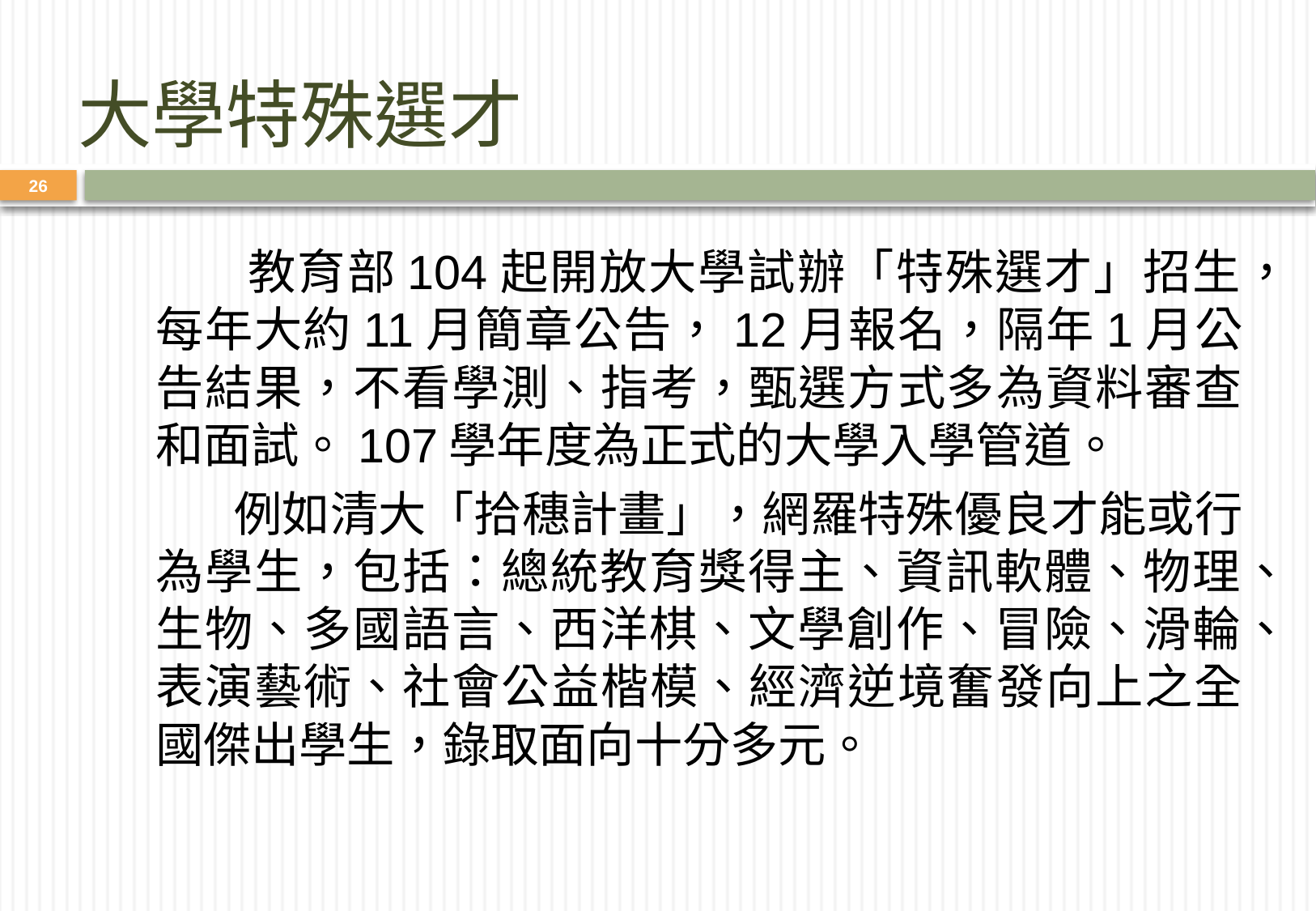

# 大學特殊選才
26
          教育部104起開放大學試辦「特殊選才」招生，每年大約11月簡章公告，12月報名，隔年1月公告結果，不看學測、指考，甄選方式多為資料審查和面試。107學年度為正式的大學入學管道。
          例如清大「拾穗計畫」，網羅特殊優良才能或行為學生，包括：總統教育獎得主、資訊軟體、物理、生物、多國語言、西洋棋、文學創作、冒險、滑輪、表演藝術、社會公益楷模、經濟逆境奮發向上之全國傑出學生，錄取面向十分多元。